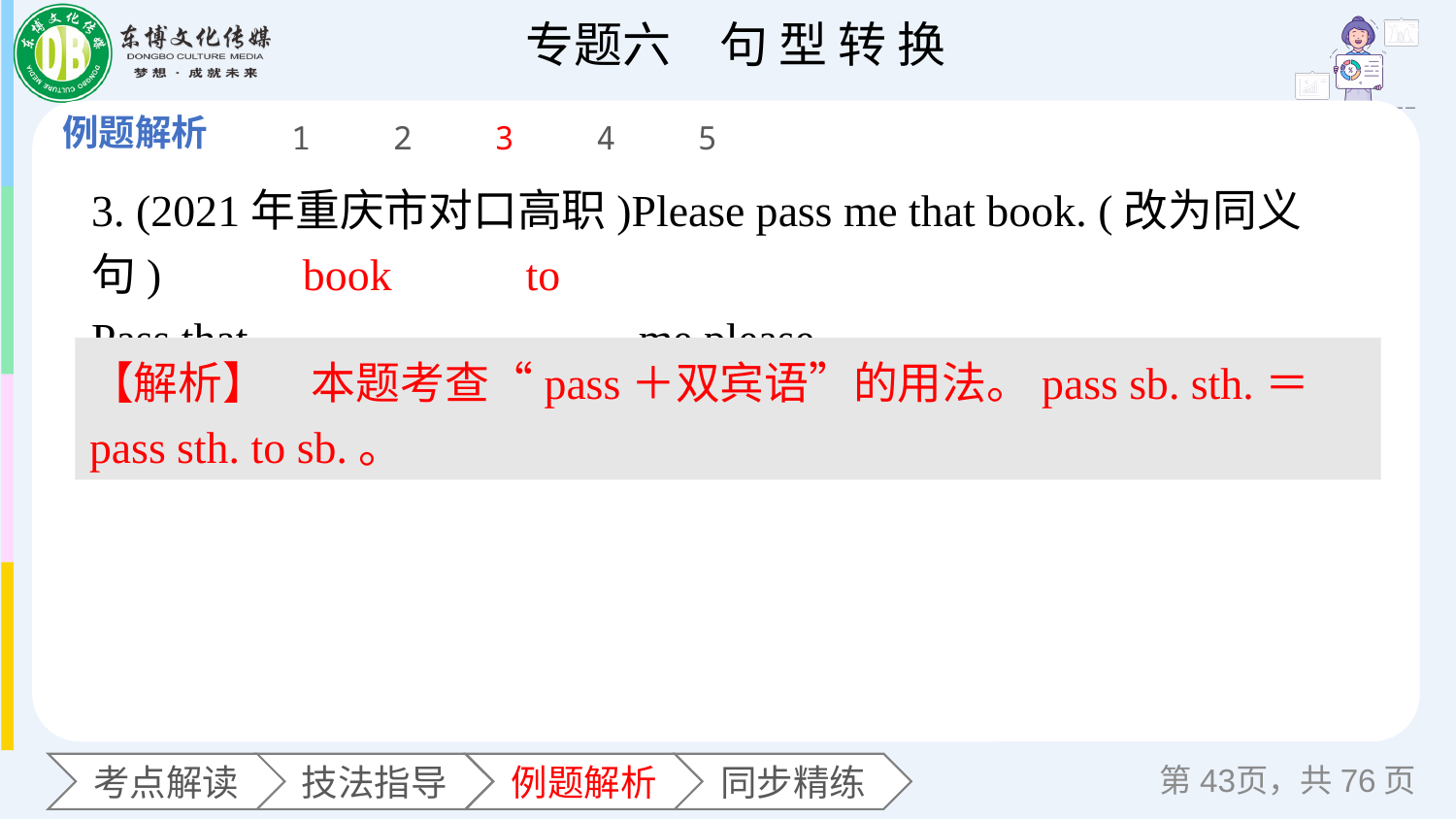

1
2
3
4
5
3. (2021年重庆市对口高职)Please pass me that book. (改为同义句)
Pass that ________ ________ me please.
book            to
【解析】　本题考查“pass＋双宾语”的用法。pass sb. sth.＝pass sth. to sb.。
第43页，共76页